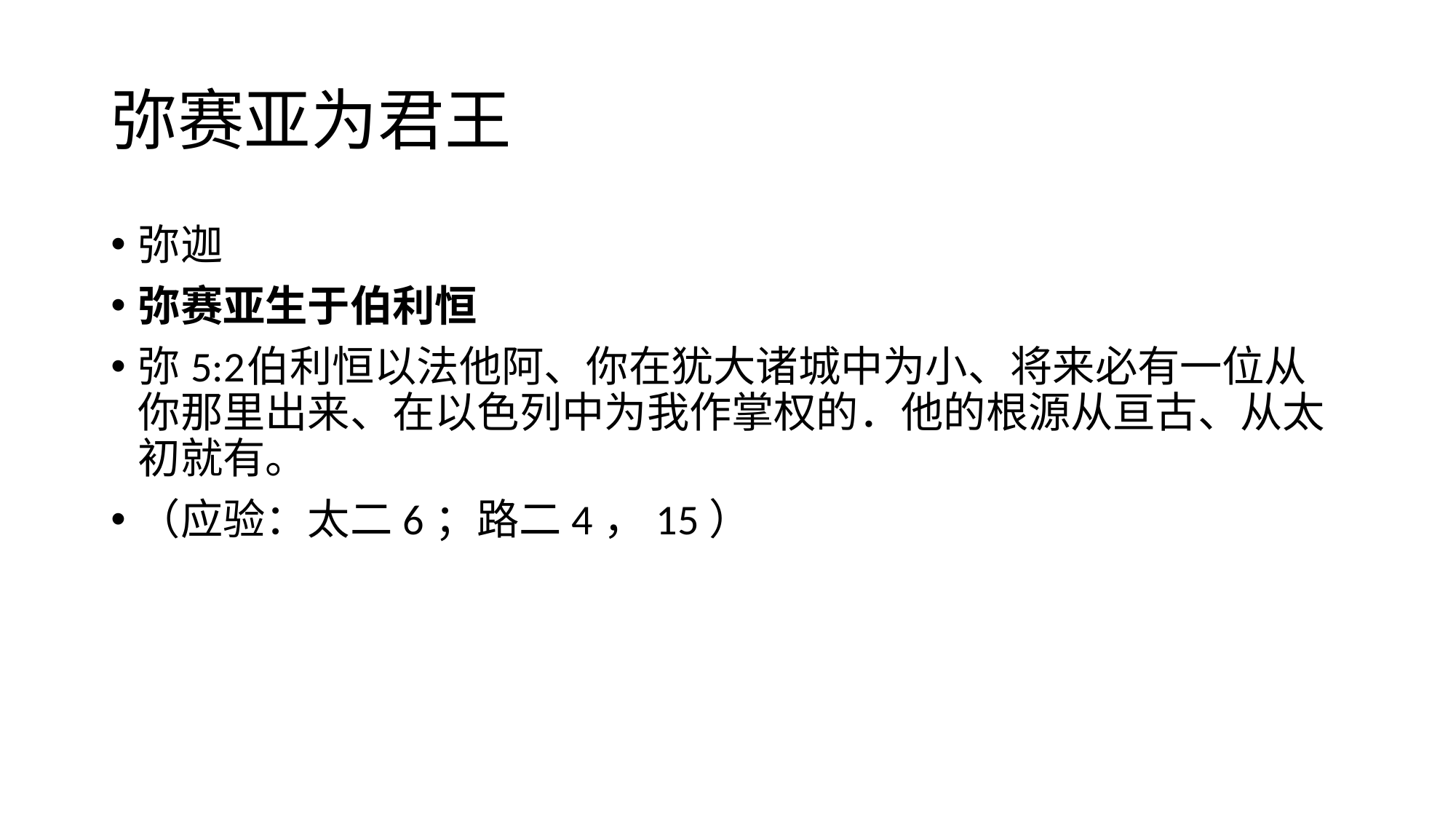

# 弥赛亚为君王
弥迦
弥赛亚生于伯利恒
弥5:2	伯利恒以法他阿、你在犹大诸城中为小、将来必有一位从你那里出来、在以色列中为我作掌权的．他的根源从亘古、从太初就有。
（应验：太二6；路二4，15）